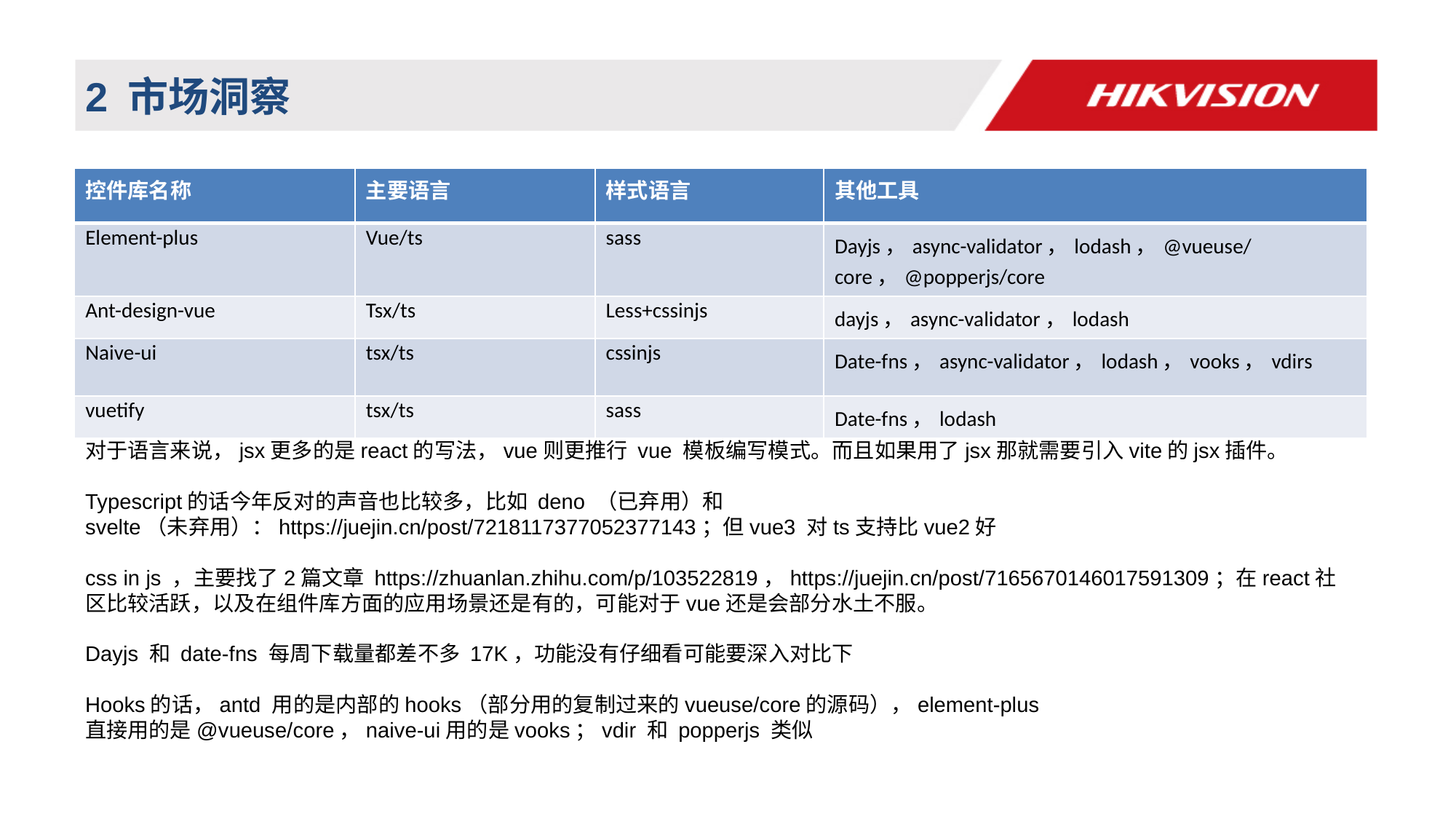

# 2 市场洞察
| 控件库名称 | 主要语言 | 样式语言 | 其他工具 |
| --- | --- | --- | --- |
| Element-plus | Vue/ts | sass | Dayjs，async-validator，lodash，@vueuse/core，@popperjs/core |
| Ant-design-vue | Tsx/ts | Less+cssinjs | dayjs，async-validator，lodash |
| Naive-ui | tsx/ts | cssinjs | Date-fns，async-validator，lodash，vooks，vdirs |
| vuetify | tsx/ts | sass | Date-fns，lodash |
对于语言来说，jsx更多的是react的写法，vue则更推行 vue 模板编写模式。而且如果用了jsx那就需要引入vite的jsx插件。

Typescript的话今年反对的声音也比较多，比如 deno （已弃用）和 svelte（未弃用）：https://juejin.cn/post/7218117377052377143；但vue3 对ts支持比vue2好

css in js ，主要找了2篇文章 https://zhuanlan.zhihu.com/p/103522819，https://juejin.cn/post/7165670146017591309；在react社区比较活跃，以及在组件库方面的应用场景还是有的，可能对于vue还是会部分水土不服。

Dayjs 和 date-fns 每周下载量都差不多 17K，功能没有仔细看可能要深入对比下

Hooks的话，antd 用的是内部的hooks（部分用的复制过来的vueuse/core的源码），element-plus 直接用的是@vueuse/core，naive-ui用的是vooks；vdir 和 popperjs 类似
7